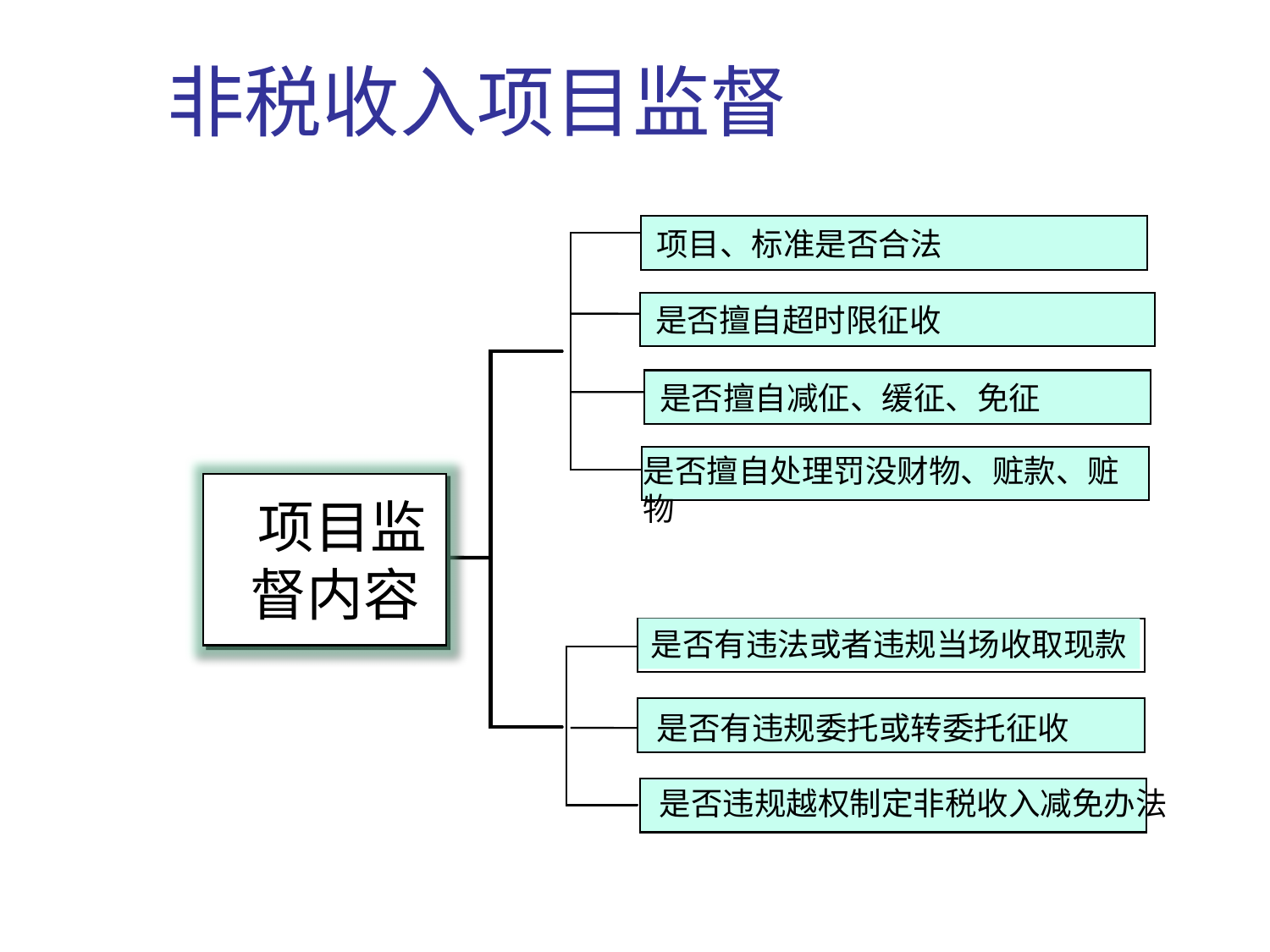

# 非税收入项目监督

项目、标准是否合法

是否擅自超时限征收

是否擅自减佂、缓征、免征

  项目监督内容

是否擅自超时限征收

是否擅自减佂、缓征、免征

项目监督内容

Text

Text

Text
是否擅自处理罚没财物、赃款、赃物
是否有违法或者违规当场收取现款
是否有违规委托或转委托征收
是否违规越权制定非税收入减免办法